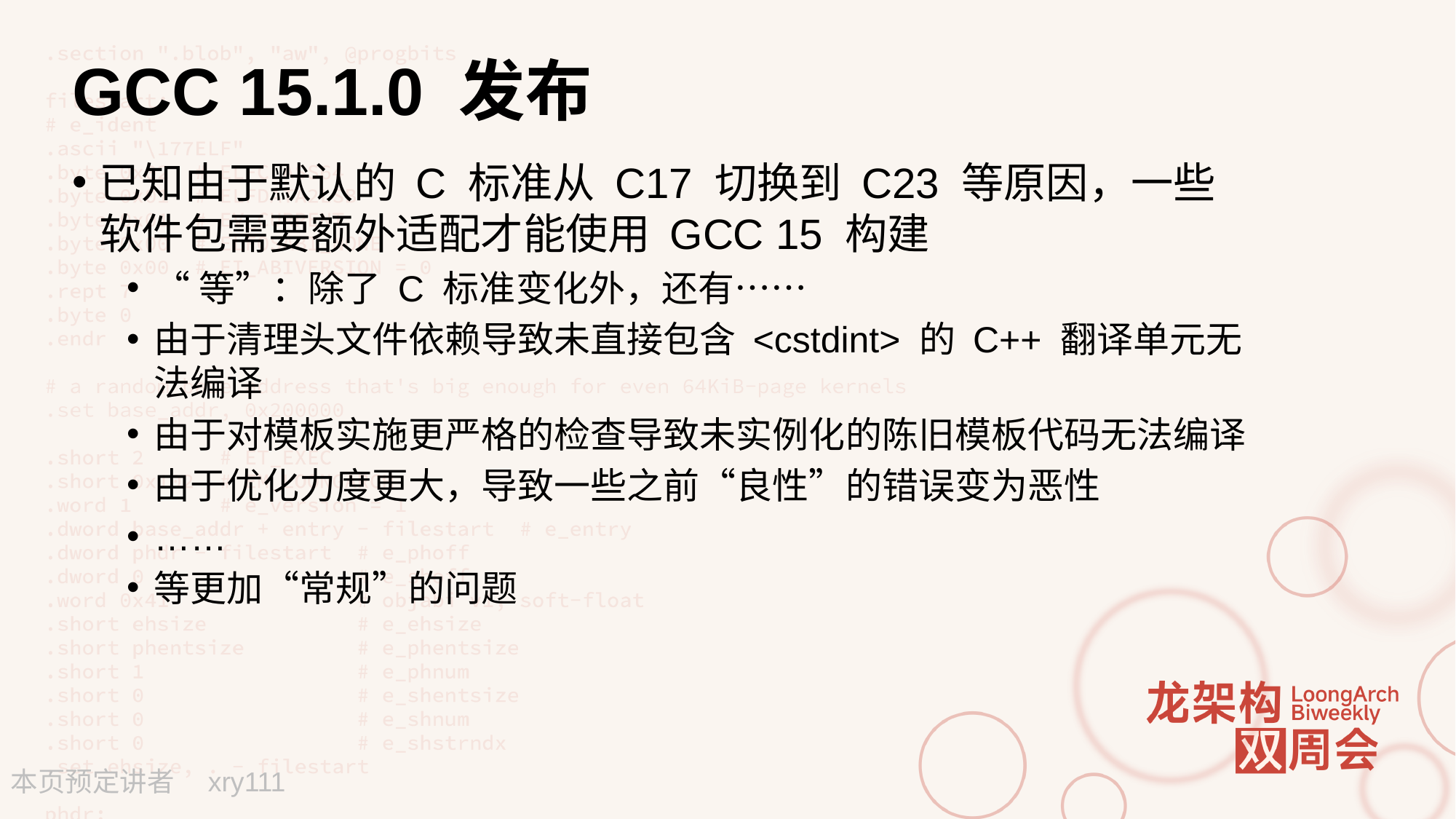

# GCC 15.1.0 发布
已知由于默认的 C 标准从 C17 切换到 C23 等原因，一些软件包需要额外适配才能使用 GCC 15 构建
“等”：除了 C 标准变化外，还有……
由于清理头文件依赖导致未直接包含 <cstdint> 的 C++ 翻译单元无法编译
由于对模板实施更严格的检查导致未实例化的陈旧模板代码无法编译
由于优化力度更大，导致一些之前“良性”的错误变为恶性
……
等更加“常规”的问题
xry111